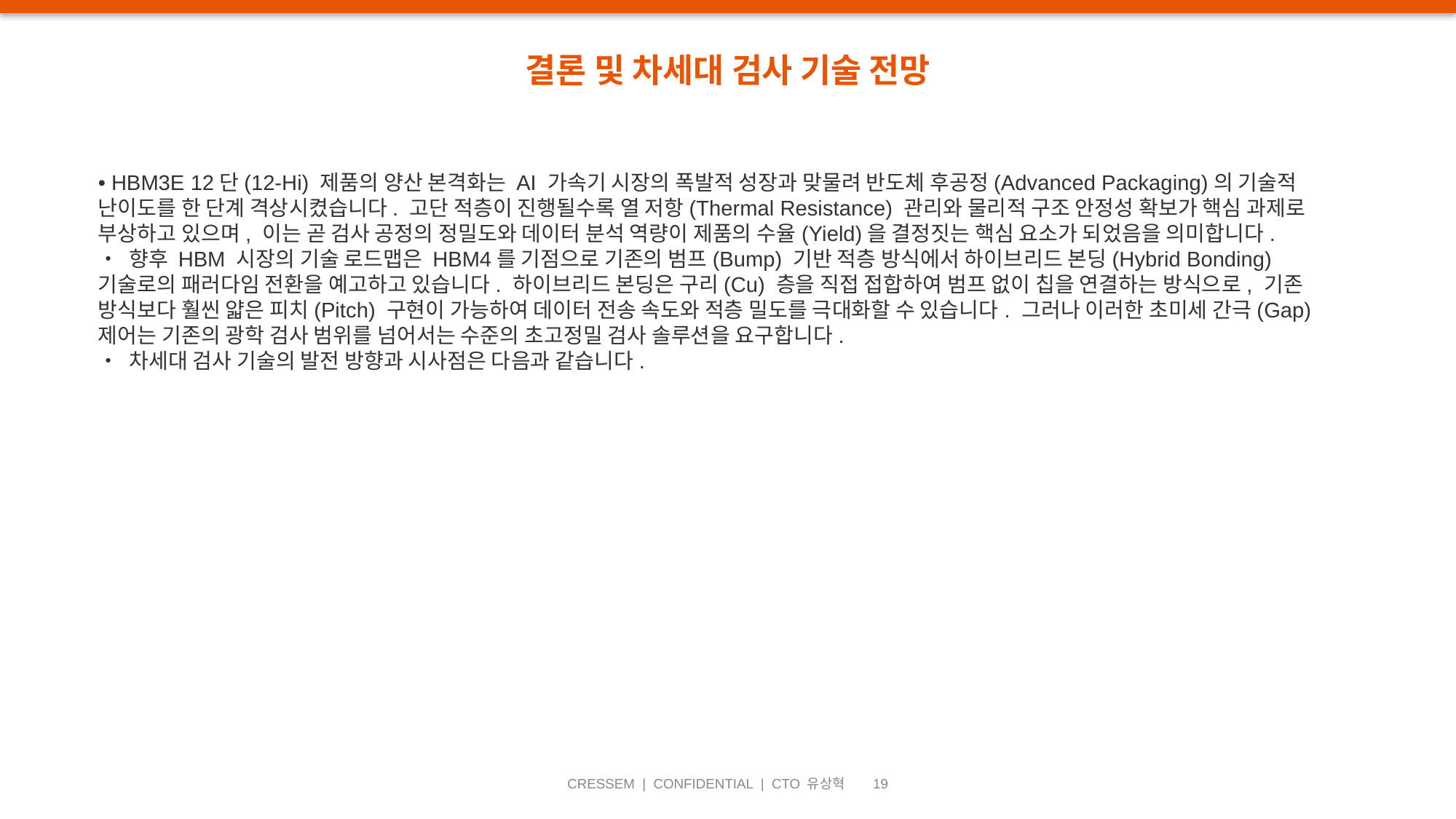

결론 및 차세대 검사 기술 전망
• HBM3E 12단(12-Hi) 제품의 양산 본격화는 AI 가속기 시장의 폭발적 성장과 맞물려 반도체 후공정(Advanced Packaging)의 기술적 난이도를 한 단계 격상시켰습니다. 고단 적층이 진행될수록 열 저항(Thermal Resistance) 관리와 물리적 구조 안정성 확보가 핵심 과제로 부상하고 있으며, 이는 곧 검사 공정의 정밀도와 데이터 분석 역량이 제품의 수율(Yield)을 결정짓는 핵심 요소가 되었음을 의미합니다.
• 향후 HBM 시장의 기술 로드맵은 HBM4를 기점으로 기존의 범프(Bump) 기반 적층 방식에서 하이브리드 본딩(Hybrid Bonding) 기술로의 패러다임 전환을 예고하고 있습니다. 하이브리드 본딩은 구리(Cu) 층을 직접 접합하여 범프 없이 칩을 연결하는 방식으로, 기존 방식보다 훨씬 얇은 피치(Pitch) 구현이 가능하여 데이터 전송 속도와 적층 밀도를 극대화할 수 있습니다. 그러나 이러한 초미세 간극(Gap) 제어는 기존의 광학 검사 범위를 넘어서는 수준의 초고정밀 검사 솔루션을 요구합니다.
• 차세대 검사 기술의 발전 방향과 시사점은 다음과 같습니다.
CRESSEM  |  CONFIDENTIAL  |  CTO 유상혁        19